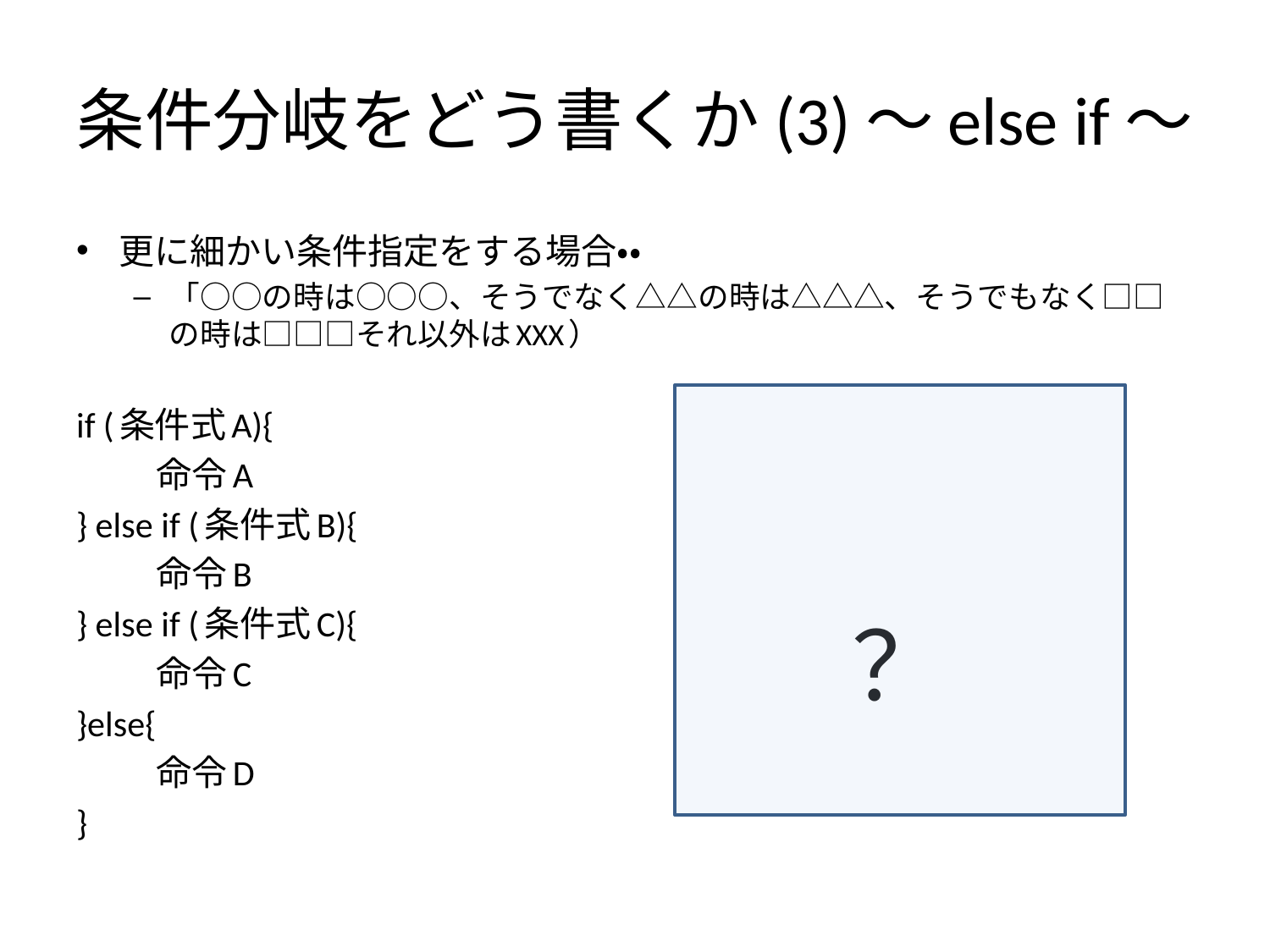

# 条件分岐をどう書くか(3)～else if～
更に細かい条件指定をする場合・・
「○○の時は○○○、そうでなく△△の時は△△△、そうでもなく□□の時は□□□それ以外はXXX）

if (条件式A){
	命令A
} else if (条件式B){
	命令B
} else if (条件式C){
	命令C
}else{
	命令D
}

？